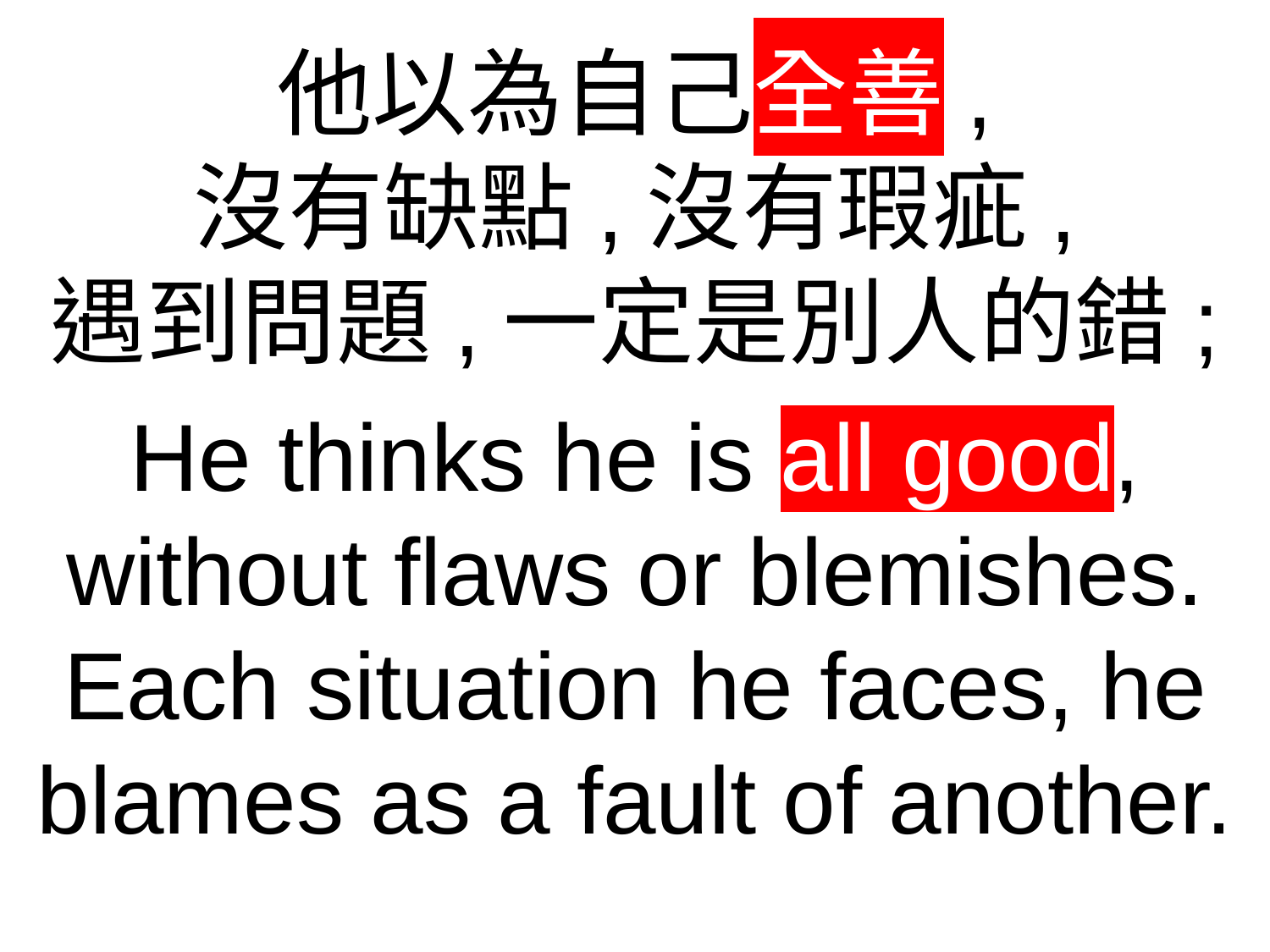

他以為自己全善,
沒有缺點,沒有瑕疵,
遇到問題,一定是別人的錯;
He thinks he is all good, without flaws or blemishes. Each situation he faces, he blames as a fault of another.